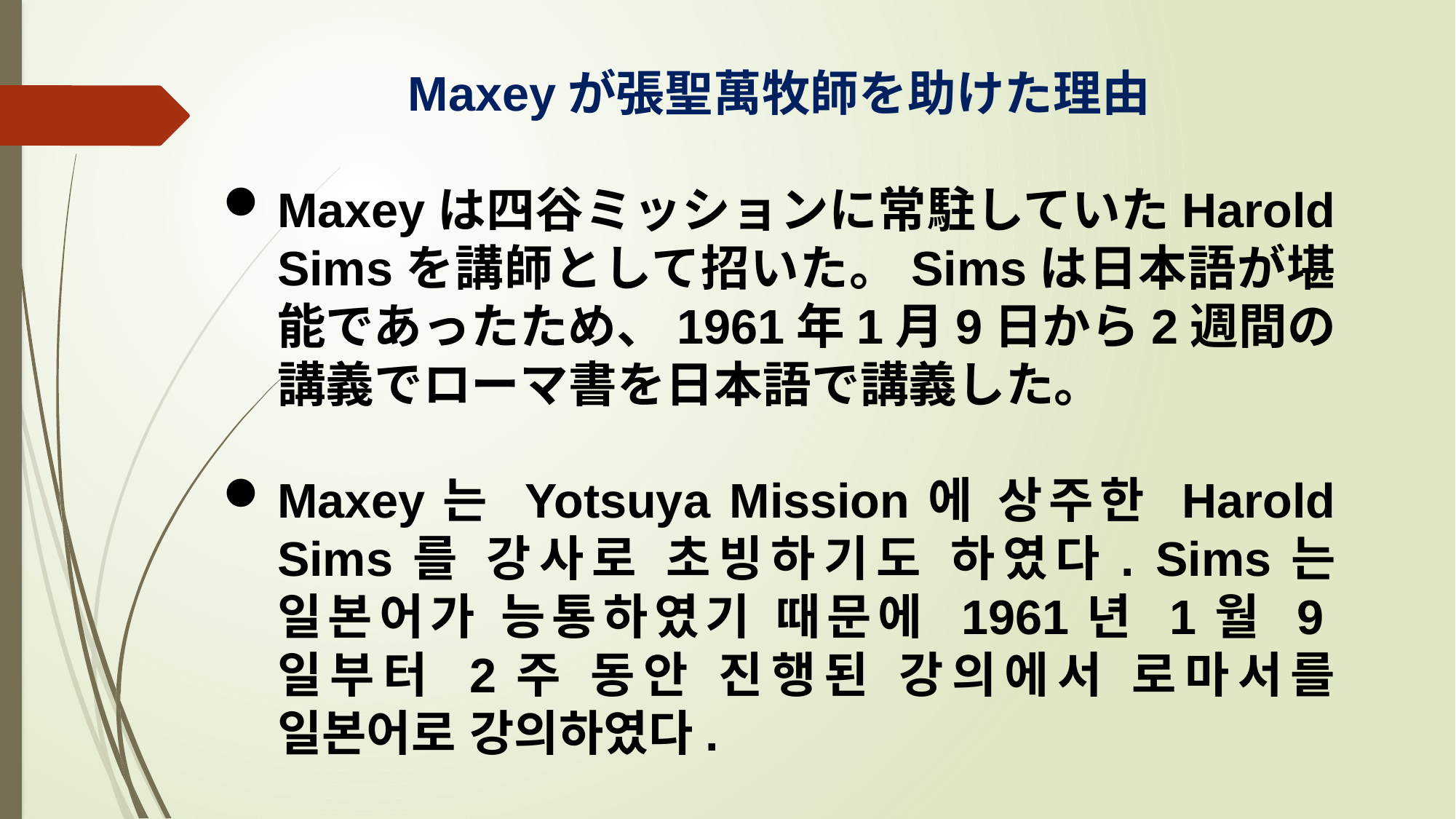

Maxeyが張聖萬牧師を助けた理由

Maxeyは四谷ミッションに常駐していたHarold Simsを講師として招いた。Simsは日本語が堪能であったため、1961年1月9日から2週間の講義でローマ書を日本語で講義した。

Maxey는 Yotsuya Mission에 상주한 Harold Sims를 강사로 초빙하기도 하였다. Sims는 일본어가 능통하였기 때문에 1961년 1월 9일부터 2주 동안 진행된 강의에서 로마서를 일본어로 강의하였다.